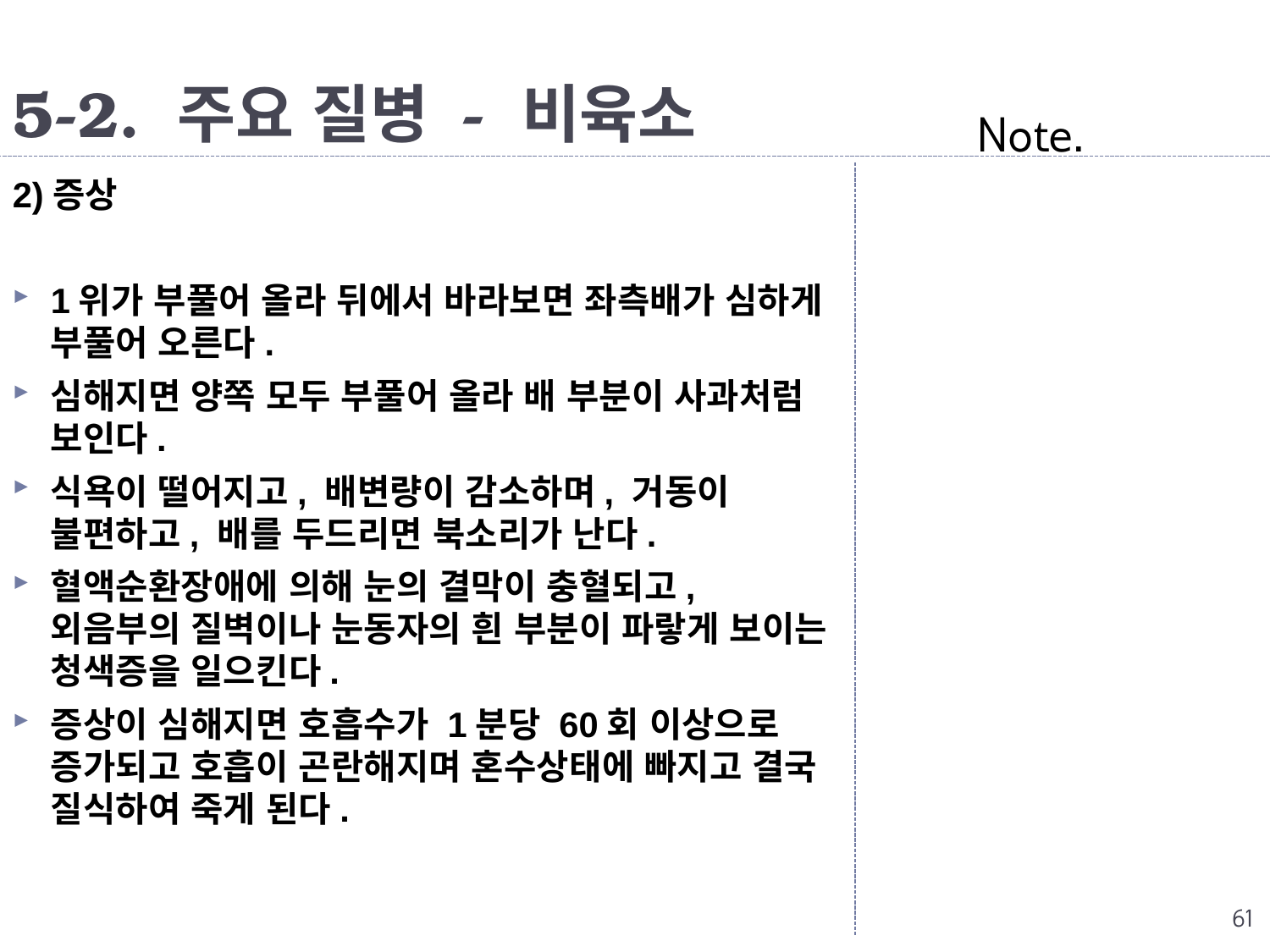

# 5-2. 주요 질병 - 비육소
Note.

2)증상

1위가 부풀어 올라 뒤에서 바라보면 좌측배가 심하게 부풀어 오른다.
심해지면 양쪽 모두 부풀어 올라 배 부분이 사과처럼 보인다.
식욕이 떨어지고, 배변량이 감소하며, 거동이 불편하고, 배를 두드리면 북소리가 난다.
혈액순환장애에 의해 눈의 결막이 충혈되고, 외음부의 질벽이나 눈동자의 흰 부분이 파랗게 보이는 청색증을 일으킨다.
증상이 심해지면 호흡수가 1분당 60회 이상으로 증가되고 호흡이 곤란해지며 혼수상태에 빠지고 결국 질식하여 죽게 된다.

61